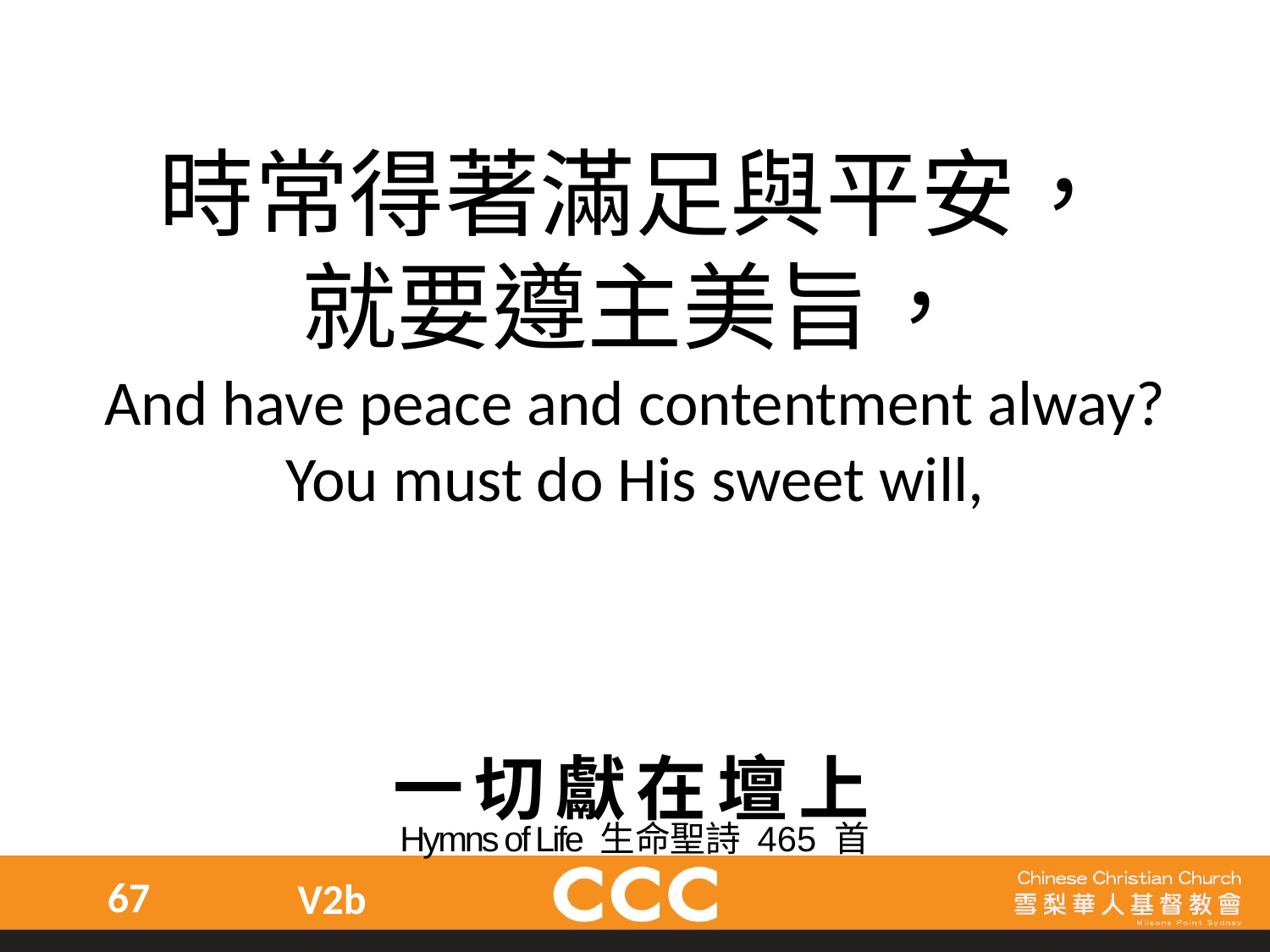

時常得著滿足與平安，
就要遵主美旨，
And have peace and contentment alway?
You must do His sweet will,
一切獻在壇上
Hymns of Life 生命聖詩 465 首
67
V2b